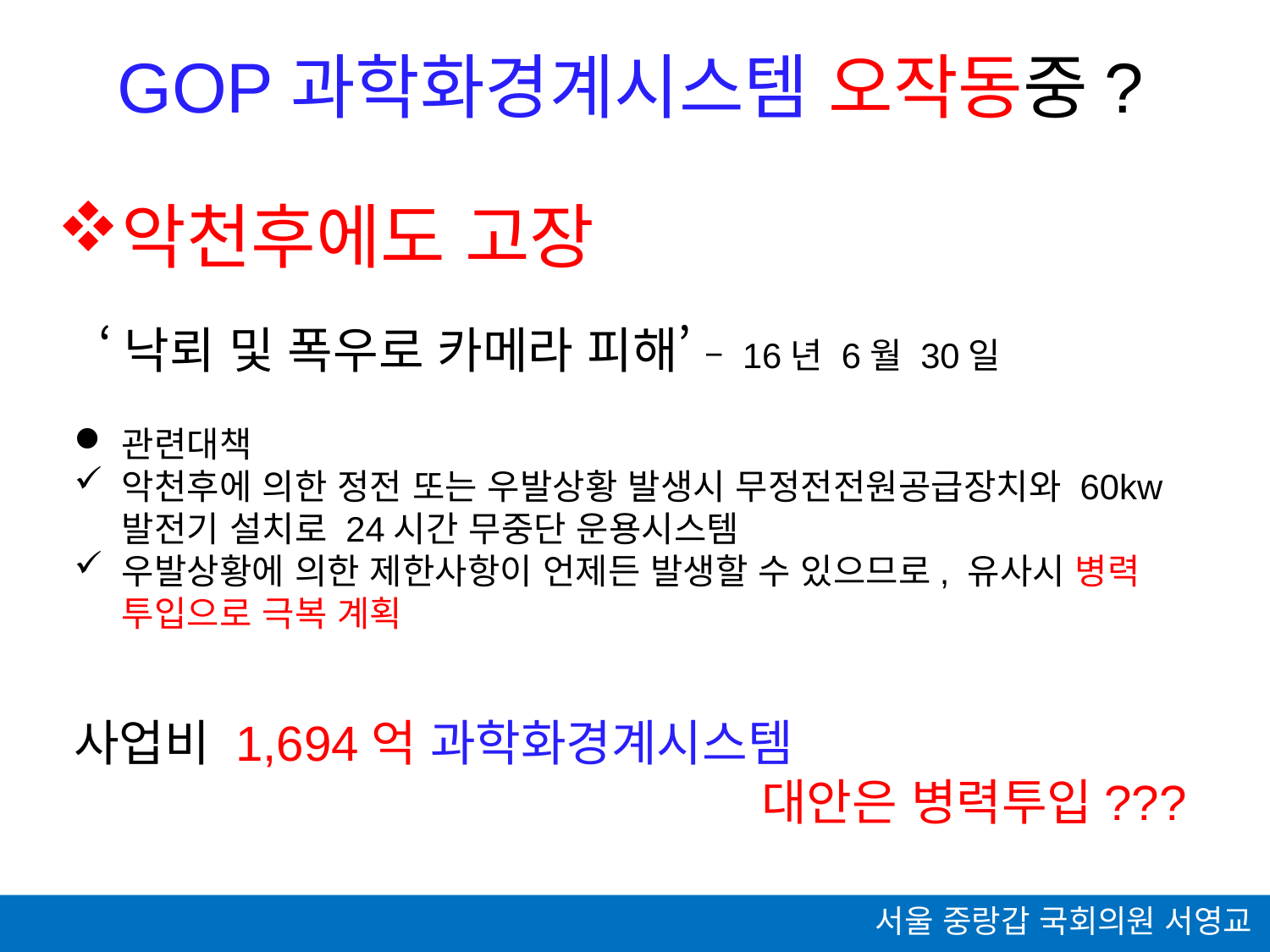

GOP과학화경계시스템 오작동중?
악천후에도 고장

   ‘낙뢰 및 폭우로 카메라 피해’ – 16년 6월 30일
관련대책
악천후에 의한 정전 또는 우발상황 발생시 무정전전원공급장치와 60kw 발전기 설치로 24시간 무중단 운용시스템
우발상황에 의한 제한사항이 언제든 발생할 수 있으므로, 유사시 병력 투입으로 극복 계획
사업비 1,694억 과학화경계시스템
 대안은 병력투입???

서울 중랑갑 국회의원 서영교